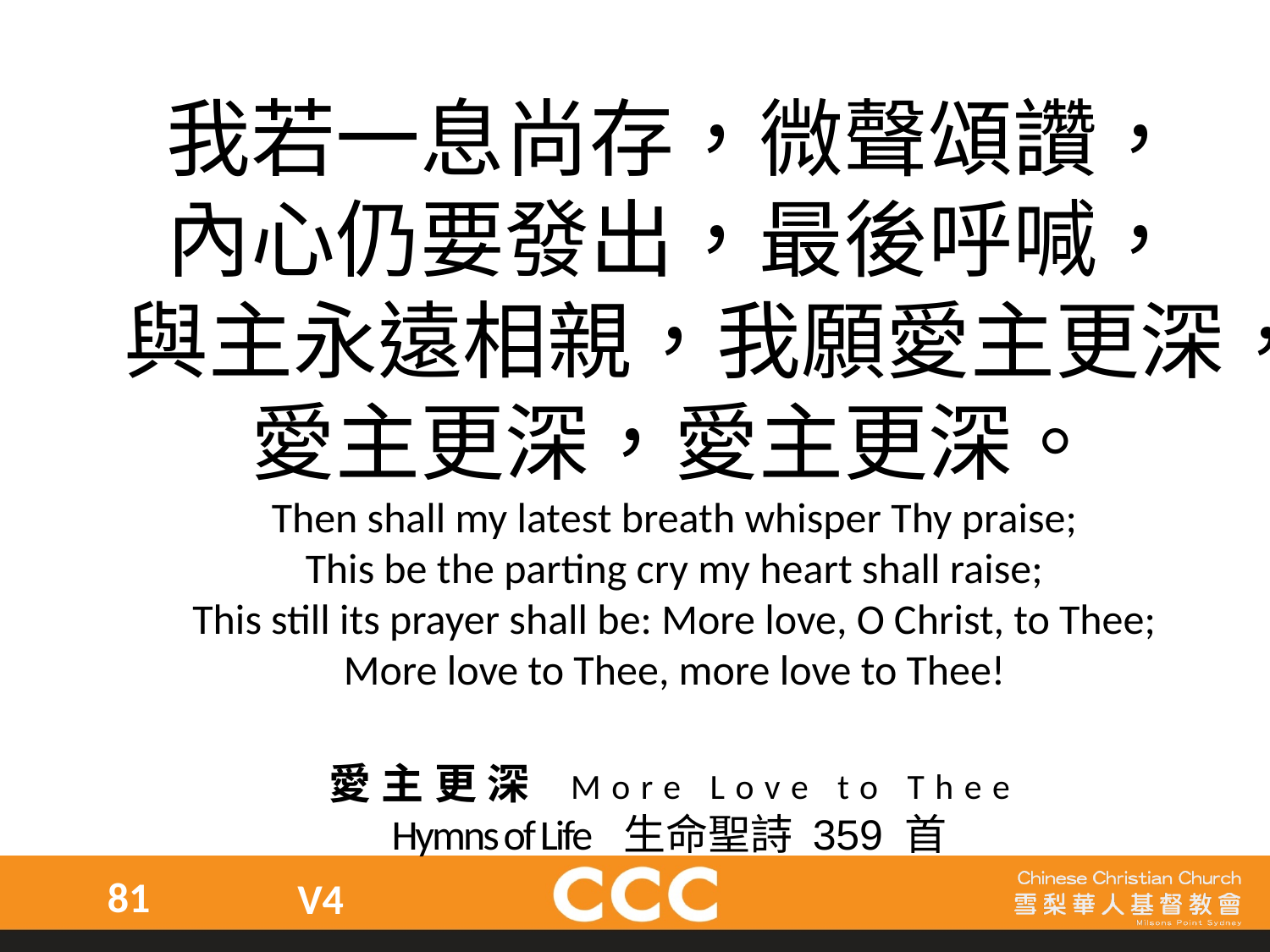

我若一息尚存，微聲頌讚，
內心仍要發出，最後呼喊，
與主永遠相親，我願愛主更深，
愛主更深，愛主更深。
Then shall my latest breath whisper Thy praise;
This be the parting cry my heart shall raise;
This still its prayer shall be: More love, O Christ, to Thee;
More love to Thee, more love to Thee!
愛主更深 More Love to Thee
Hymns of Life   生命聖詩 359 首
81
V4